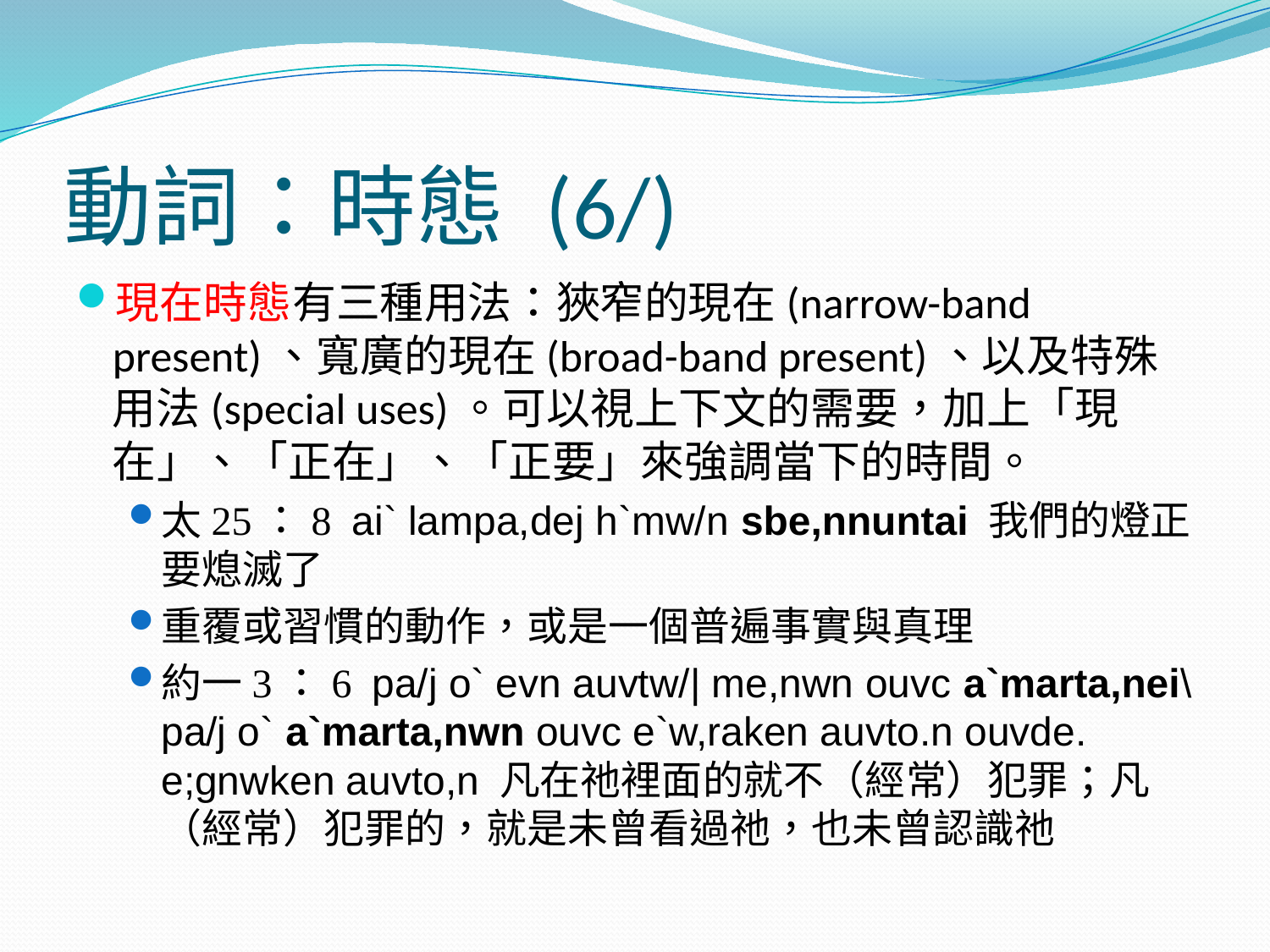

# 動詞：時態 (6/)
現在時態有三種用法：狹窄的現在(narrow-band present)、寬廣的現在(broad-band present)、以及特殊用法(special uses)。可以視上下文的需要，加上「現在」、「正在」、「正要」來強調當下的時間。
太25：8  ai` lampa,dej h`mw/n sbe,nnuntai 我們的燈正要熄滅了
重覆或習慣的動作，或是一個普遍事實與真理
約一3：6  pa/j o` evn auvtw/| me,nwn ouvc a`marta,nei\ pa/j o` a`marta,nwn ouvc e`w,raken auvto.n ouvde. e;gnwken auvto,n 凡在祂裡面的就不（經常）犯罪；凡（經常）犯罪的，就是未曾看過祂，也未曾認識祂